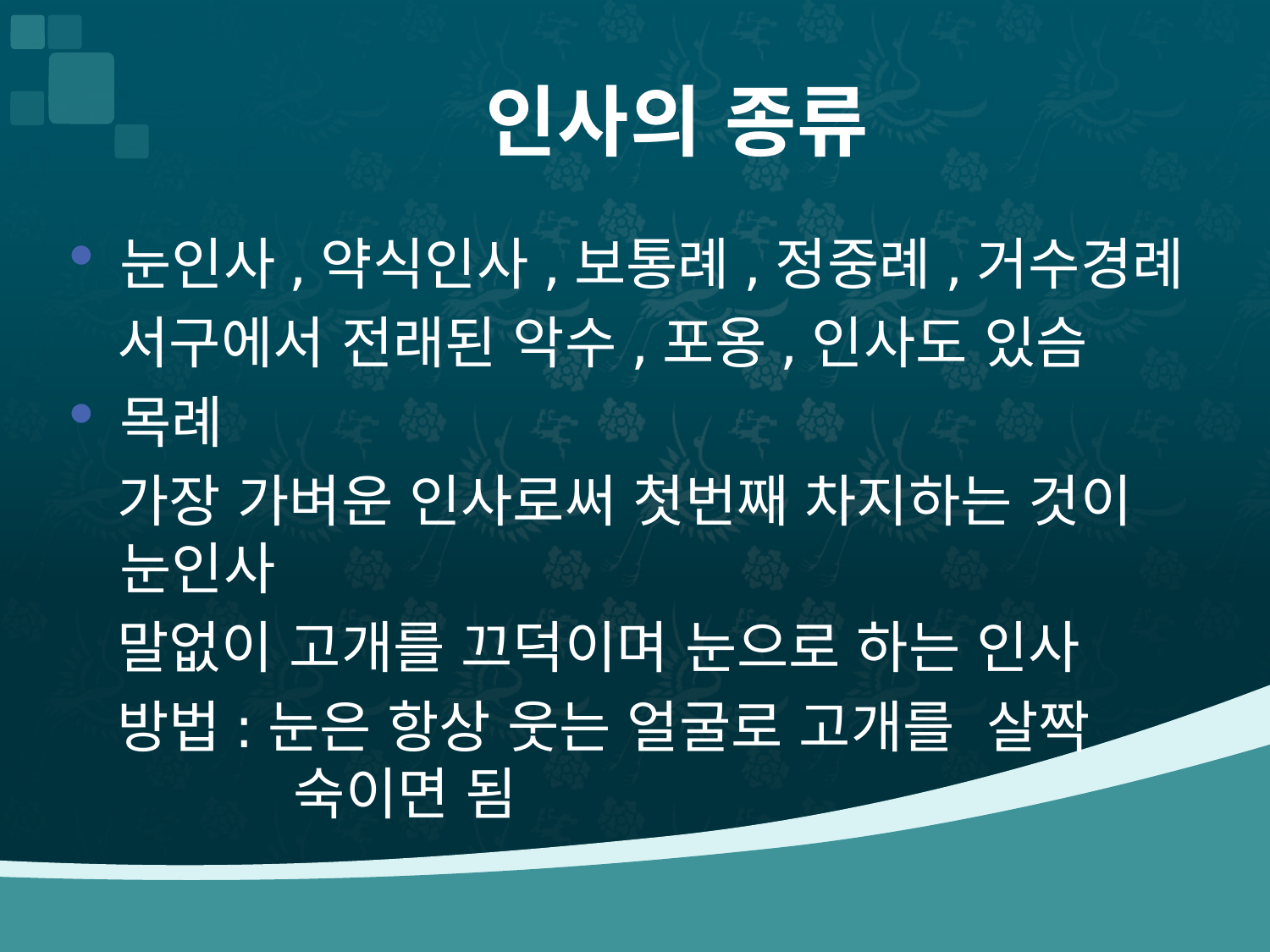

# 인사의 종류
눈인사,약식인사,보통례,정중례,거수경례
  서구에서 전래된 악수,포옹,인사도 있슴
목례
  가장 가벼운 인사로써 첫번째 차지하는 것이 눈인사
  말없이 고개를 끄덕이며 눈으로 하는 인사
  방법:눈은 항상 웃는 얼굴로 고개를  살짝                  숙이면 됨